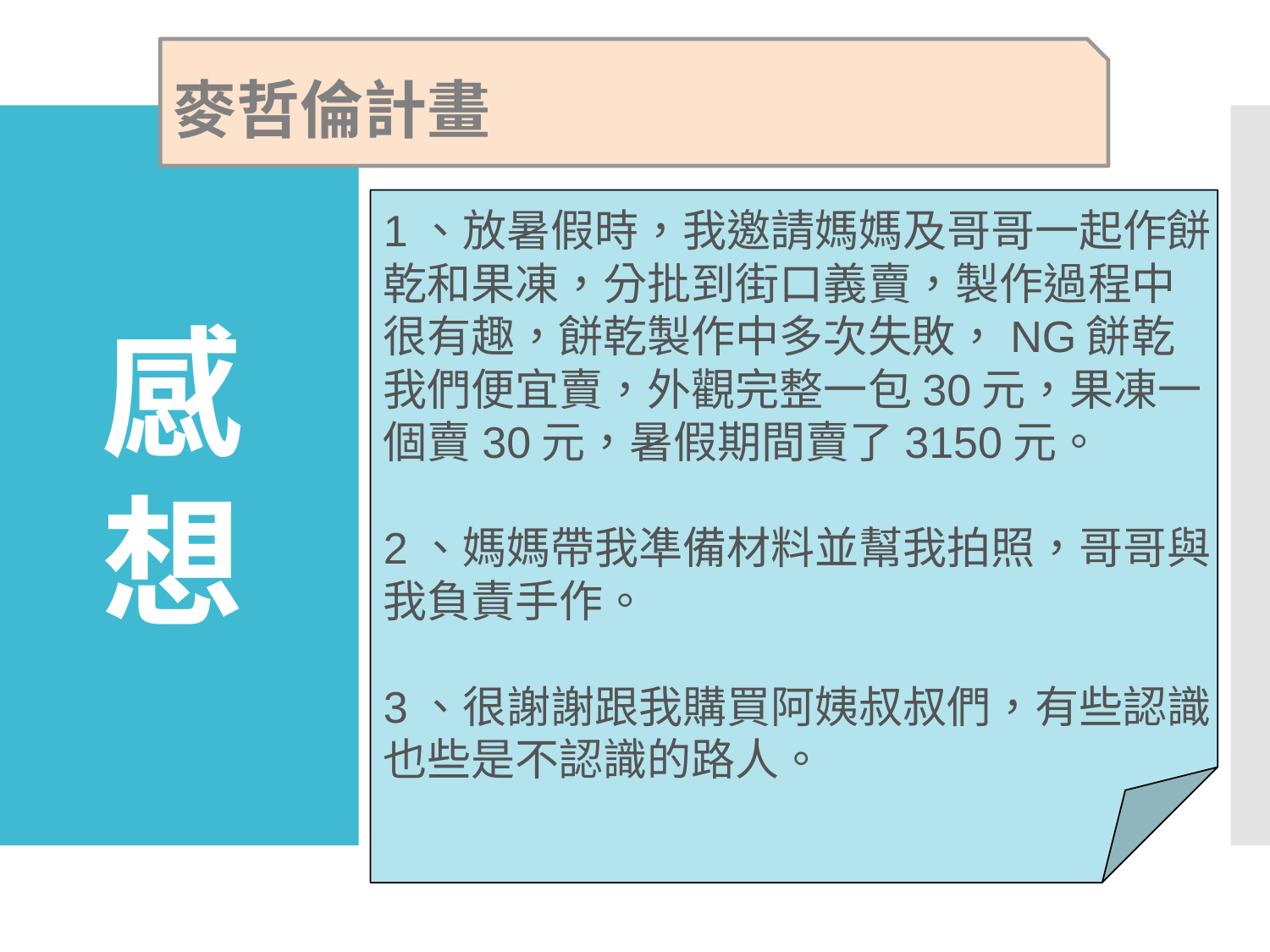

麥哲倫計畫

1、放暑假時，我邀請媽媽及哥哥一起作餅乾和果凍，分批到街口義賣，製作過程中很有趣，餅乾製作中多次失敗，NG餅乾我們便宜賣，外觀完整一包30元，果凍一個賣30元，暑假期間賣了3150元。​

2、媽媽帶我凖備材料並幫我拍照，哥哥與我負責手作。​

3、很謝謝跟我購買阿姨叔叔們，有些認識也些是不認識的路人。​
感想